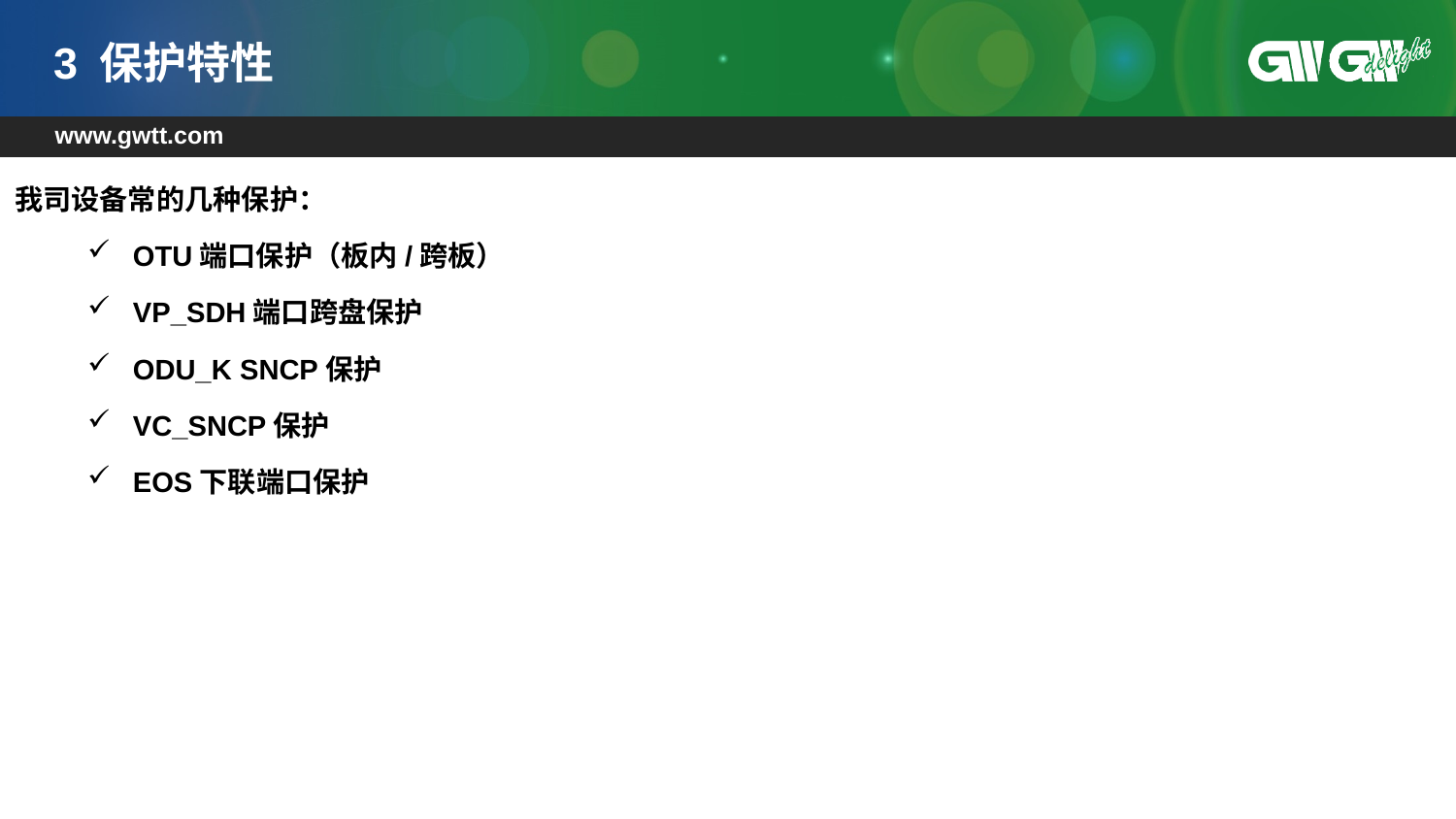

# 3 保护特性
我司设备常的几种保护：
OTU端口保护（板内/跨板）
VP_SDH端口跨盘保护
ODU_K SNCP保护
VC_SNCP保护
EOS下联端口保护